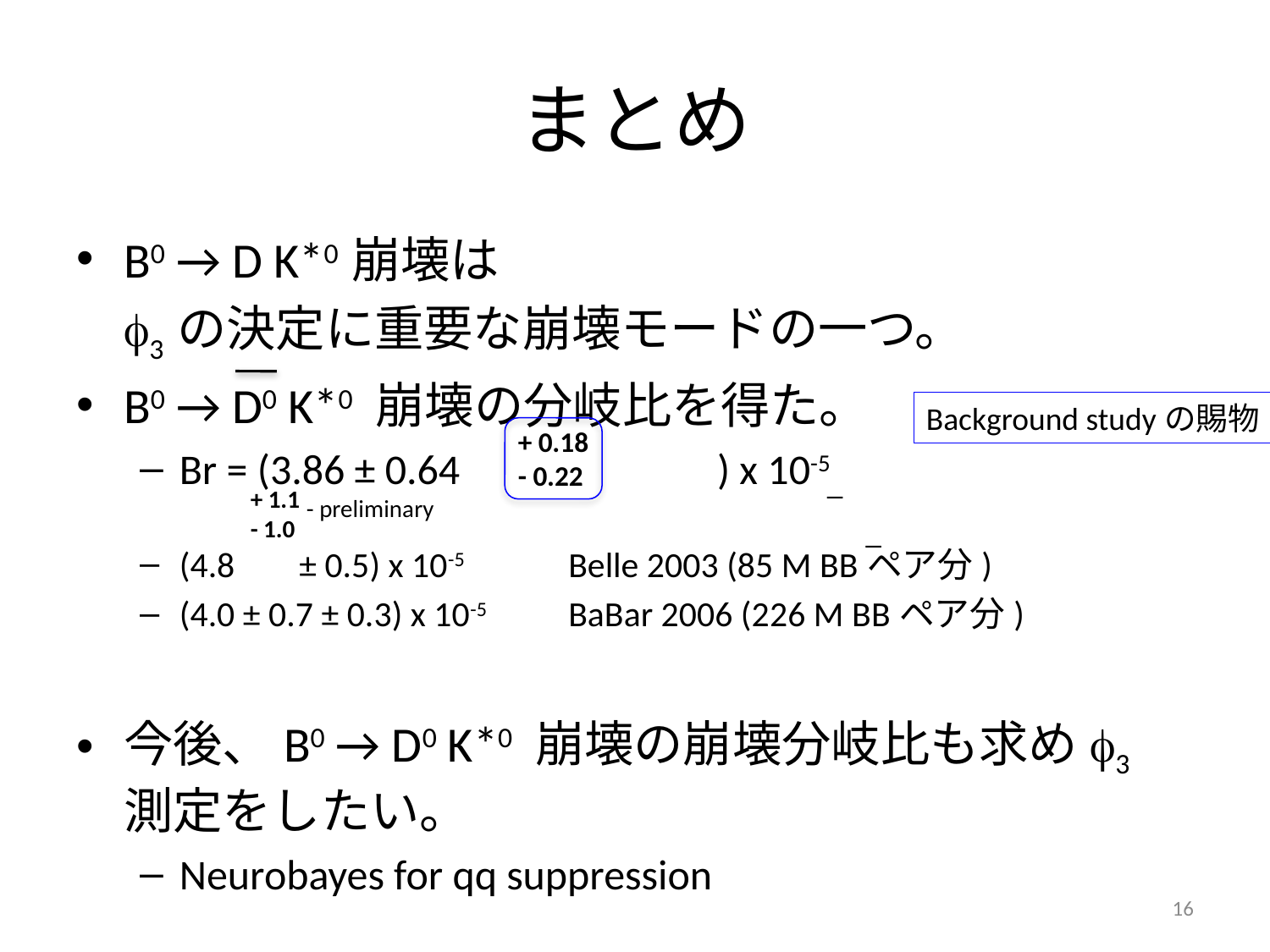

# まとめ
B0 → D K*0 崩壊は
	φ3 の決定に重要な崩壊モードの一つ。
B0 → D0 K*0 崩壊の分岐比を得た。
Br = (3.86 ± 0.64 	 　　　) x 10-5			- preliminary
(4.8        ± 0.5) x 10-5	 Belle 2003 (85 M BBペア分)
(4.0 ± 0.7 ± 0.3) x 10-5	 BaBar 2006 (226 M BBペア分)

今後、B0 → D0 K*0 崩壊の崩壊分岐比も求めφ3 測定をしたい。
Neurobayes for qq suppression

Background studyの賜物
+ 0.18
- 0.22

_
+ 1.1
- 1.0
_
16